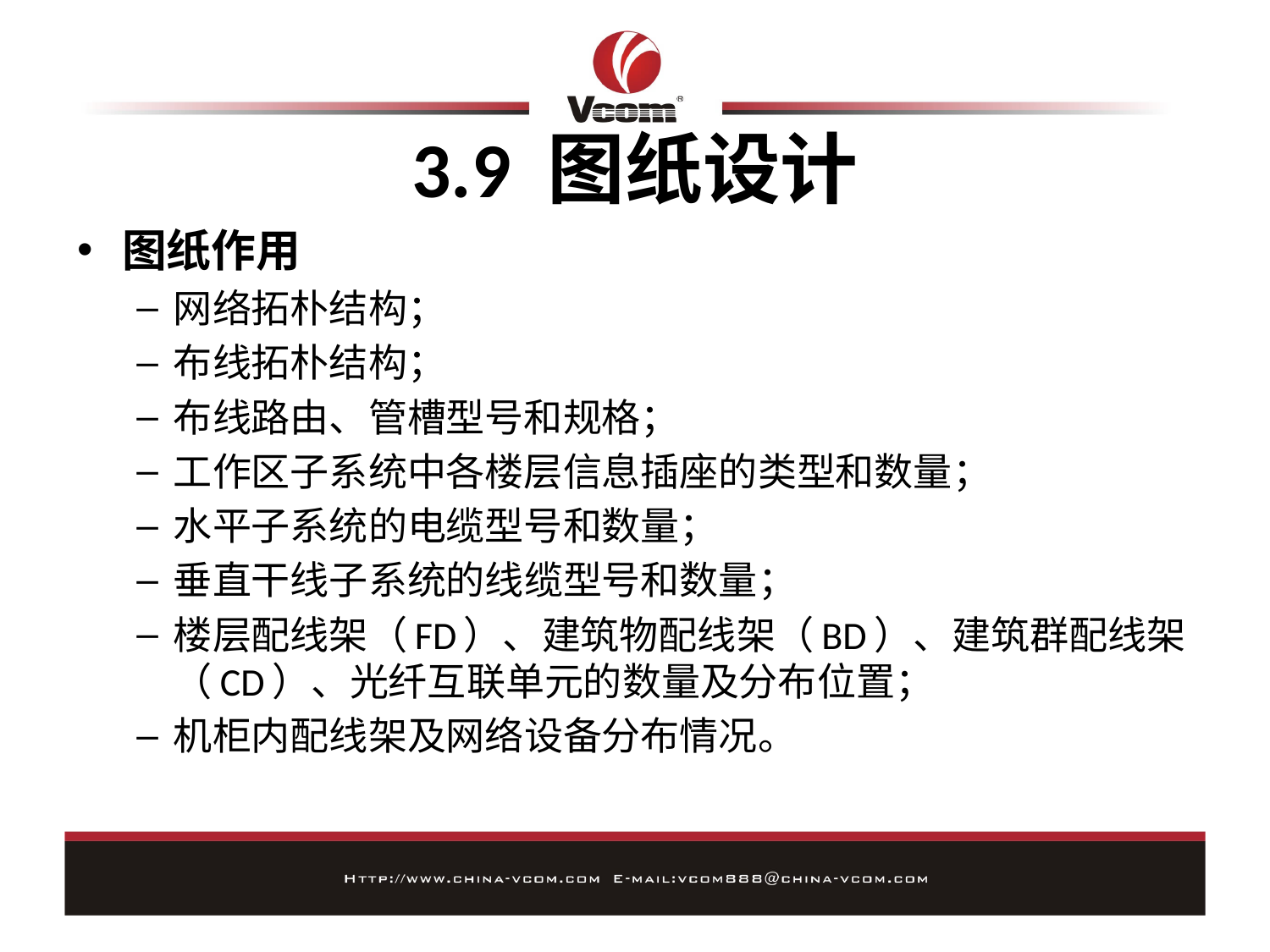

# 3.9 图纸设计
图纸作用
网络拓朴结构；
布线拓朴结构；
布线路由、管槽型号和规格；
工作区子系统中各楼层信息插座的类型和数量；
水平子系统的电缆型号和数量；
垂直干线子系统的线缆型号和数量；
楼层配线架（FD）、建筑物配线架（BD）、建筑群配线架（CD）、光纤互联单元的数量及分布位置；
机柜内配线架及网络设备分布情况。